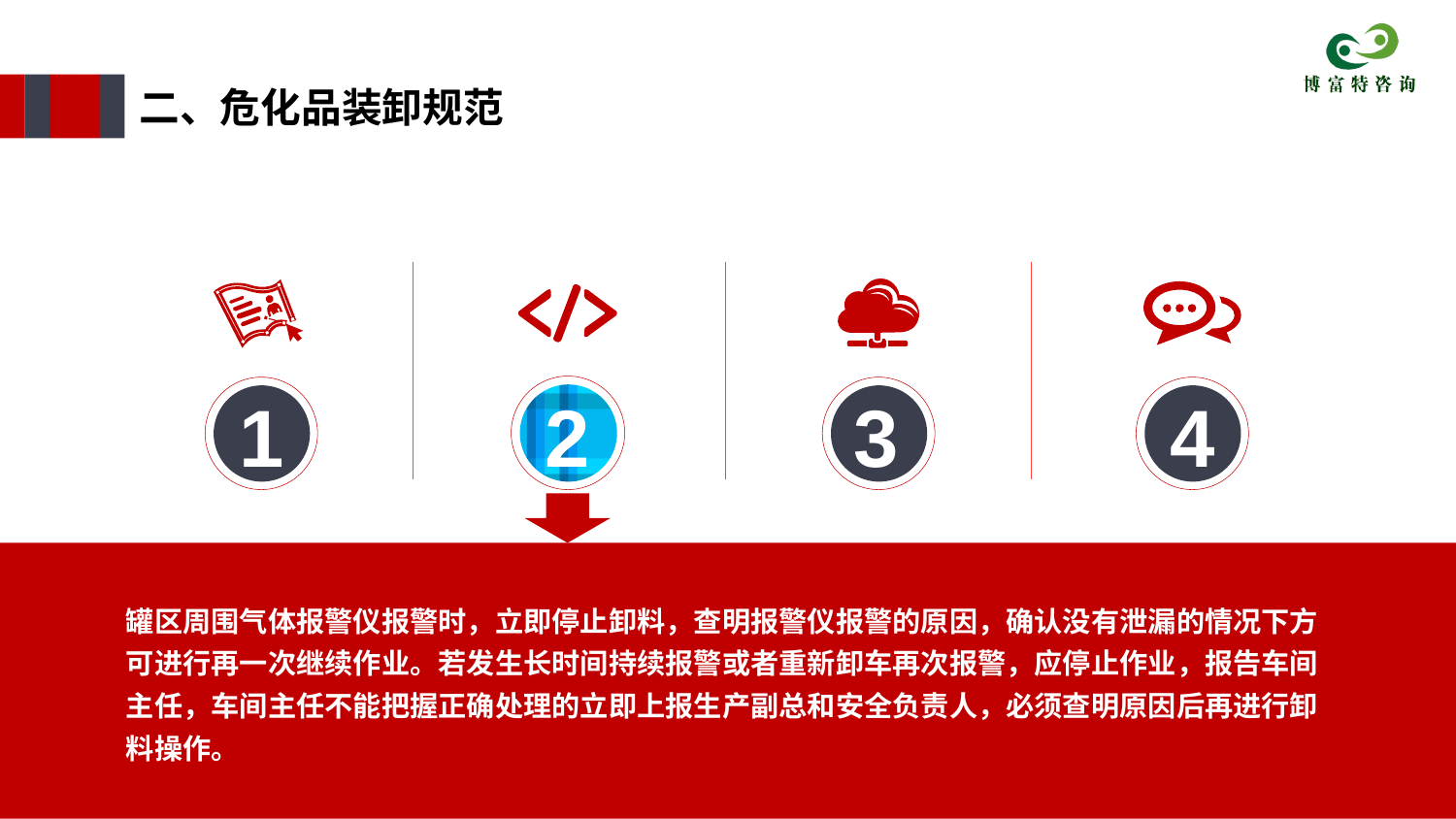

二、危化品装卸规范

1
2
3
4

罐区周围气体报警仪报警时，立即停止卸料，查明报警仪报警的原因，确认没有泄漏的情况下方可进行再一次继续作业。若发生长时间持续报警或者重新卸车再次报警，应停止作业，报告车间主任，车间主任不能把握正确处理的立即上报生产副总和安全负责人，必须查明原因后再进行卸料操作。